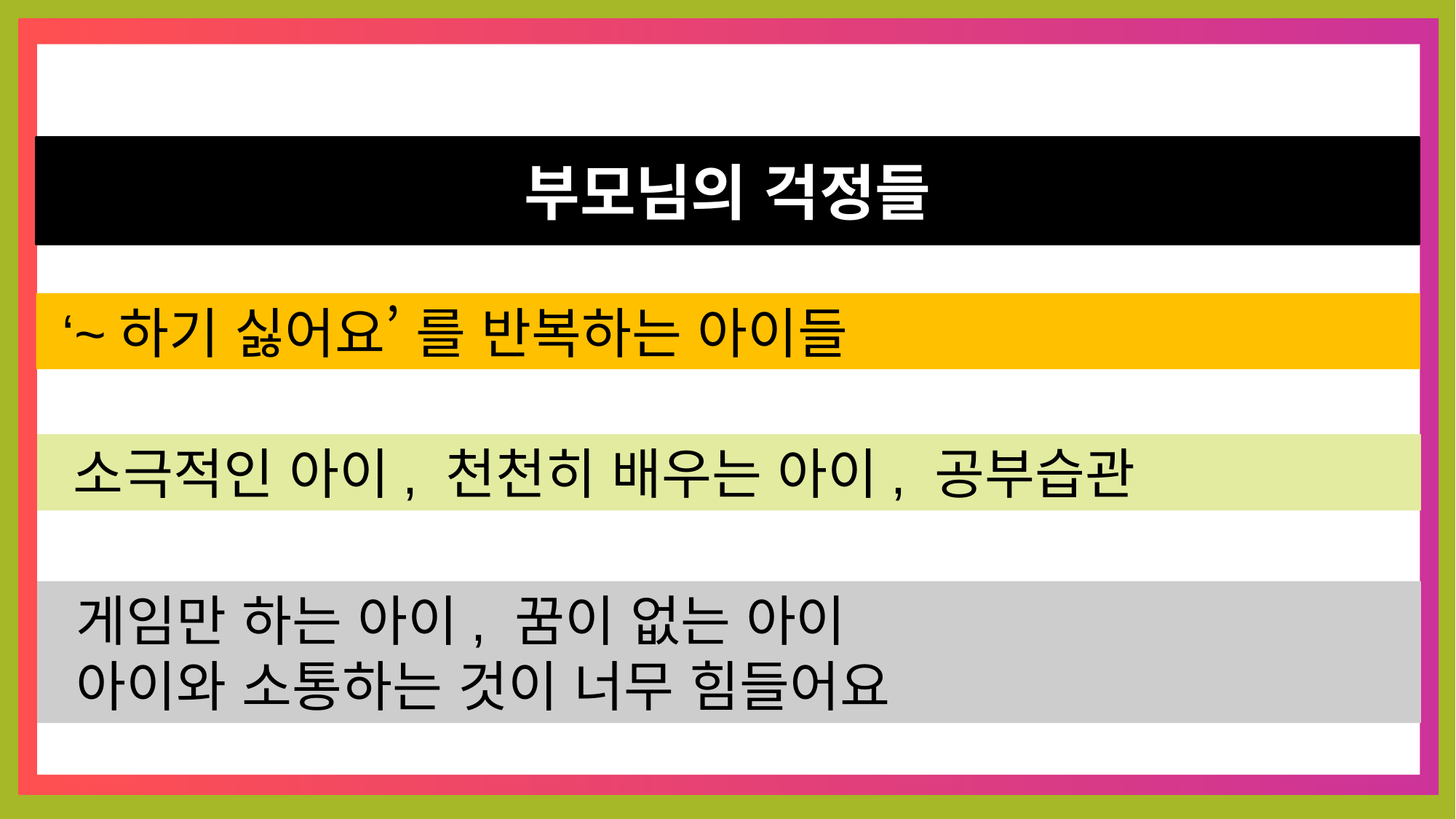

부모님의 걱정들
 ‘~하기 싫어요’ 를 반복하는 아이들
 소극적인 아이, 천천히 배우는 아이, 공부습관
 게임만 하는 아이, 꿈이 없는 아이
 아이와 소통하는 것이 너무 힘들어요